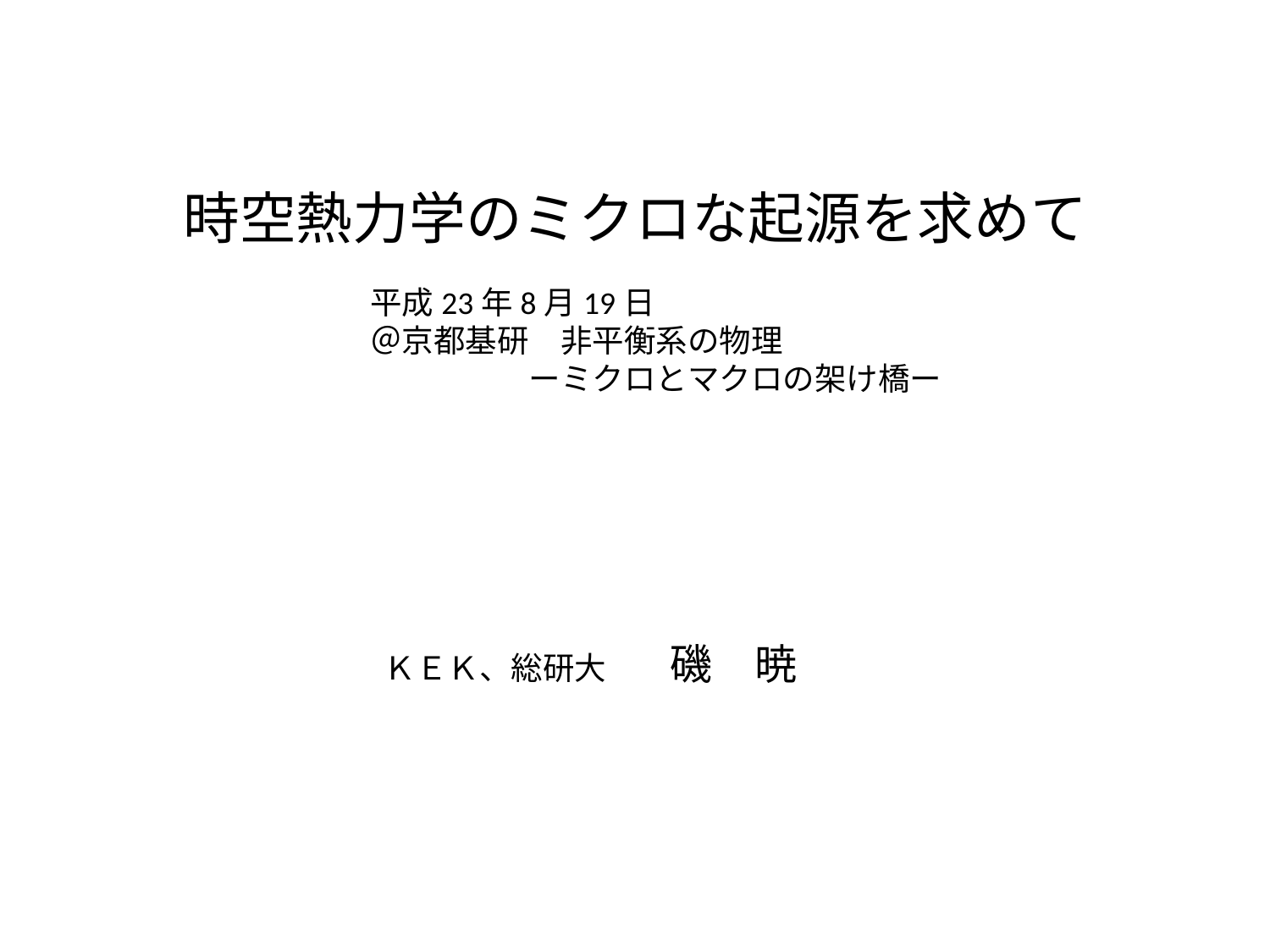

時空熱力学のミクロな起源を求めて
平成23年8月19日
＠京都基研　非平衡系の物理
　　　　　ーミクロとマクロの架け橋ー
ＫＥＫ、総研大　　磯　暁